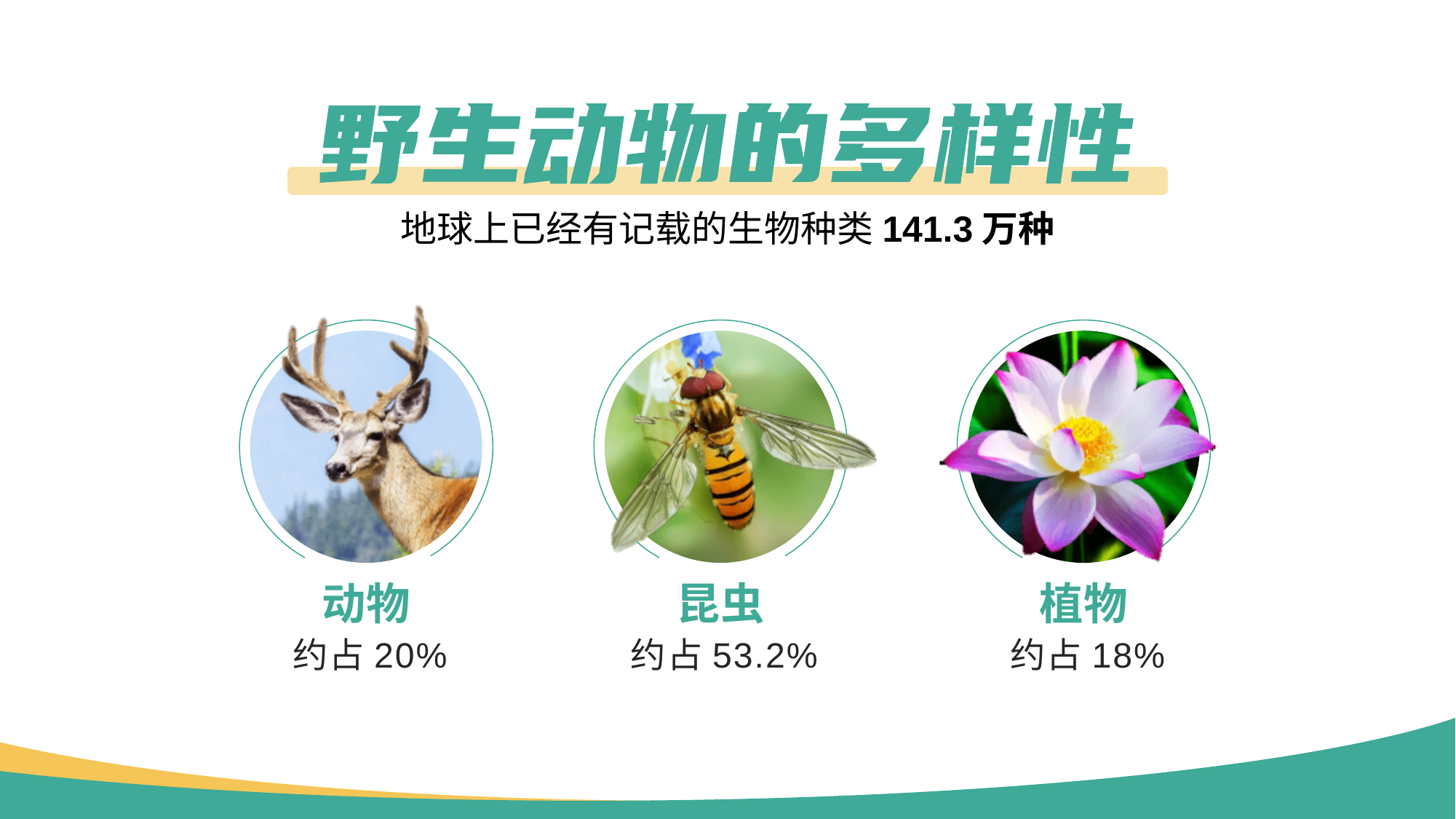

野生动物的多样性

地球上已经有记载的生物种类141.3万种

动物
约占20%

昆虫
约占53.2%

植物
约占18%